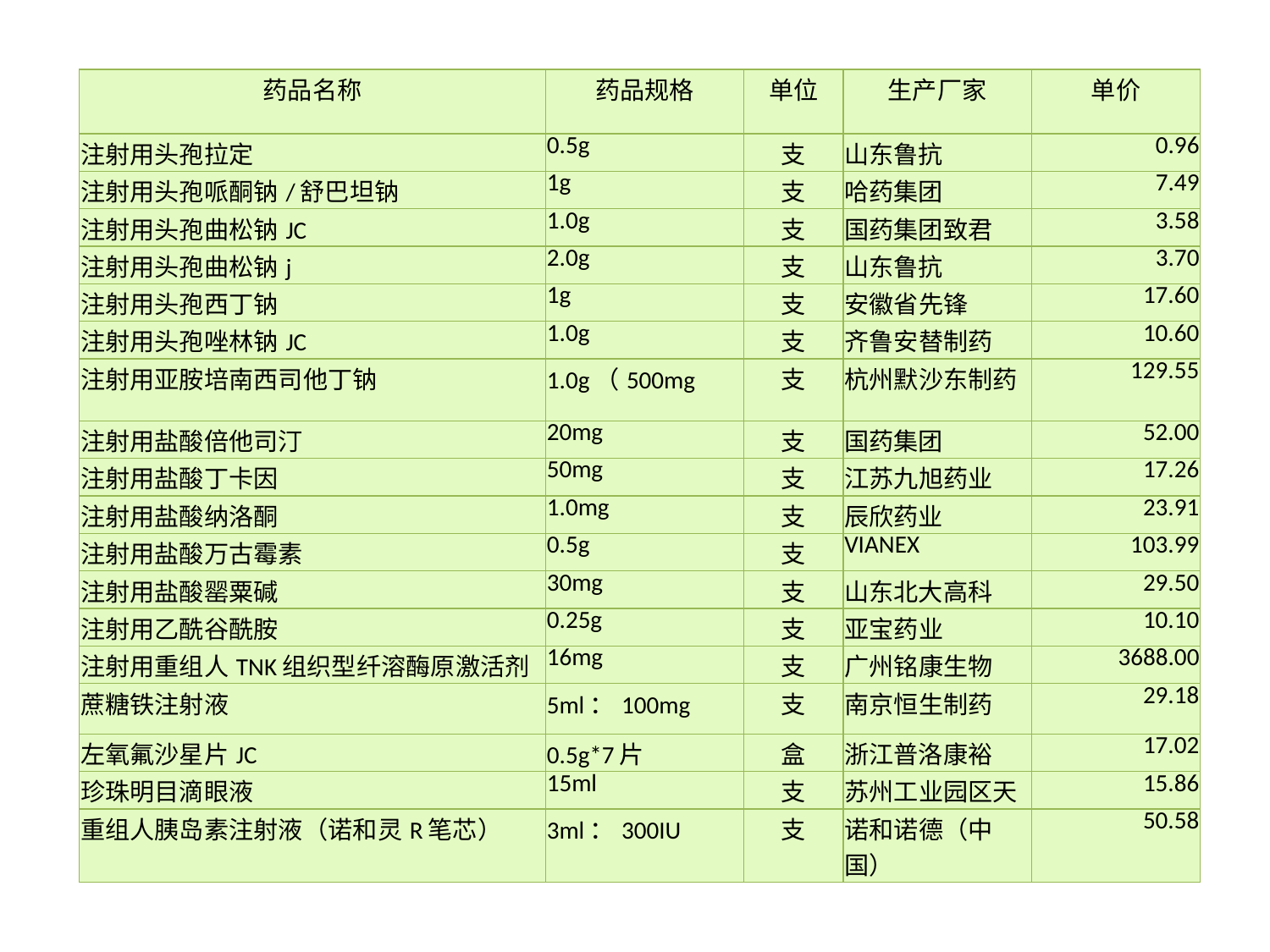

| 药品名称 | 药品规格 | 单位 | 生产厂家 | 单价 |
| --- | --- | --- | --- | --- |
| 注射用头孢拉定 | 0.5g | 支 | 山东鲁抗 | 0.96 |
| 注射用头孢哌酮钠/舒巴坦钠 | 1g | 支 | 哈药集团 | 7.49 |
| 注射用头孢曲松钠JC | 1.0g | 支 | 国药集团致君 | 3.58 |
| 注射用头孢曲松钠j | 2.0g | 支 | 山东鲁抗 | 3.70 |
| 注射用头孢西丁钠 | 1g | 支 | 安徽省先锋 | 17.60 |
| 注射用头孢唑林钠JC | 1.0g | 支 | 齐鲁安替制药 | 10.60 |
| 注射用亚胺培南西司他丁钠 | 1.0g（500mg | 支 | 杭州默沙东制药 | 129.55 |
| 注射用盐酸倍他司汀 | 20mg | 支 | 国药集团 | 52.00 |
| 注射用盐酸丁卡因 | 50mg | 支 | 江苏九旭药业 | 17.26 |
| 注射用盐酸纳洛酮 | 1.0mg | 支 | 辰欣药业 | 23.91 |
| 注射用盐酸万古霉素 | 0.5g | 支 | VIANEX | 103.99 |
| 注射用盐酸罂粟碱 | 30mg | 支 | 山东北大高科 | 29.50 |
| 注射用乙酰谷酰胺 | 0.25g | 支 | 亚宝药业 | 10.10 |
| 注射用重组人TNK组织型纤溶酶原激活剂 | 16mg | 支 | 广州铭康生物 | 3688.00 |
| 蔗糖铁注射液 | 5ml：100mg | 支 | 南京恒生制药 | 29.18 |
| 左氧氟沙星片JC | 0.5g\*7片 | 盒 | 浙江普洛康裕 | 17.02 |
| 珍珠明目滴眼液 | 15ml | 支 | 苏州工业园区天 | 15.86 |
| 重组人胰岛素注射液（诺和灵R笔芯） | 3ml：300IU | 支 | 诺和诺德（中国） | 50.58 |